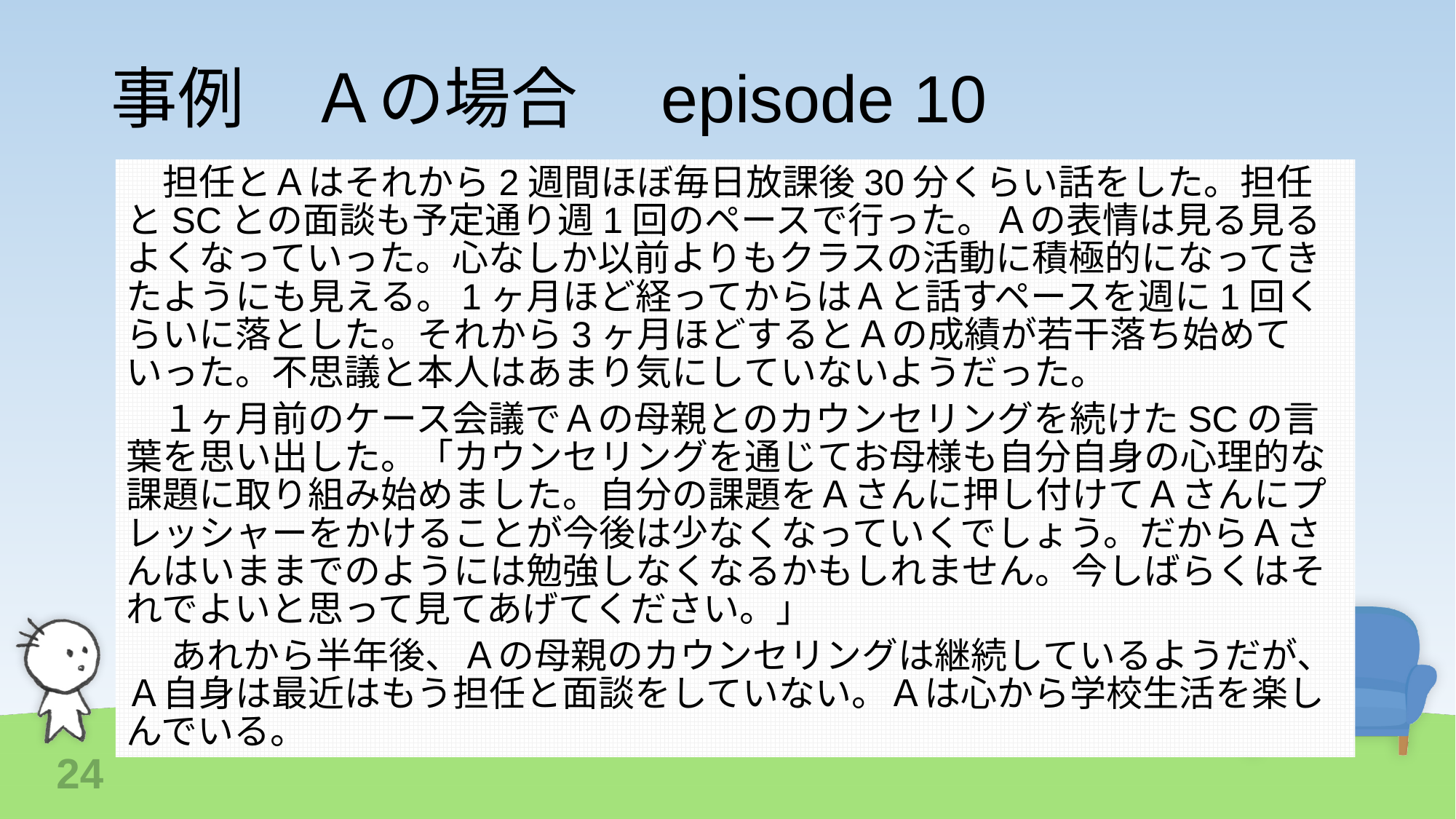

# 事例　Ａの場合　episode 10
　担任とＡはそれから2週間ほぼ毎日放課後30分くらい話をした。担任とSCとの面談も予定通り週1回のペースで行った。Ａの表情は見る見るよくなっていった。心なしか以前よりもクラスの活動に積極的になってきたようにも見える。1ヶ月ほど経ってからはＡと話すペースを週に1回くらいに落とした。それから3ヶ月ほどするとＡの成績が若干落ち始めていった。不思議と本人はあまり気にしていないようだった。
　１ヶ月前のケース会議でＡの母親とのカウンセリングを続けたSCの言葉を思い出した。「カウンセリングを通じてお母様も自分自身の心理的な課題に取り組み始めました。自分の課題をＡさんに押し付けてＡさんにプレッシャーをかけることが今後は少なくなっていくでしょう。だからＡさんはいままでのようには勉強しなくなるかもしれません。今しばらくはそれでよいと思って見てあげてください。」
　 あれから半年後、Ａの母親のカウンセリングは継続しているようだが、Ａ自身は最近はもう担任と面談をしていない。Ａは心から学校生活を楽しんでいる。
24